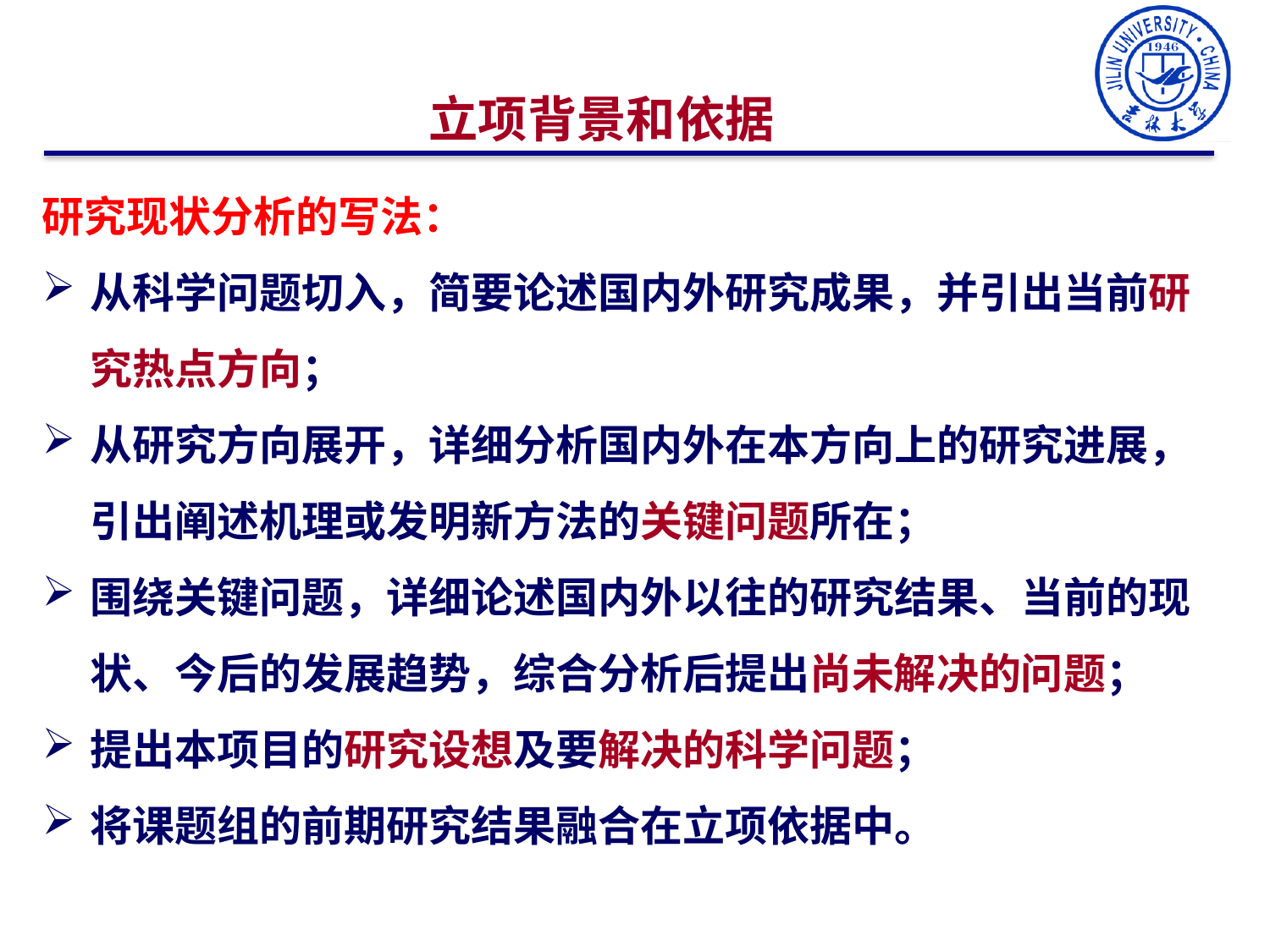

立项背景和依据
研究现状分析的写法：
从科学问题切入，简要论述国内外研究成果，并引出当前研究热点方向；
从研究方向展开，详细分析国内外在本方向上的研究进展，引出阐述机理或发明新方法的关键问题所在；
围绕关键问题，详细论述国内外以往的研究结果、当前的现状、今后的发展趋势，综合分析后提出尚未解决的问题；
提出本项目的研究设想及要解决的科学问题；
将课题组的前期研究结果融合在立项依据中。